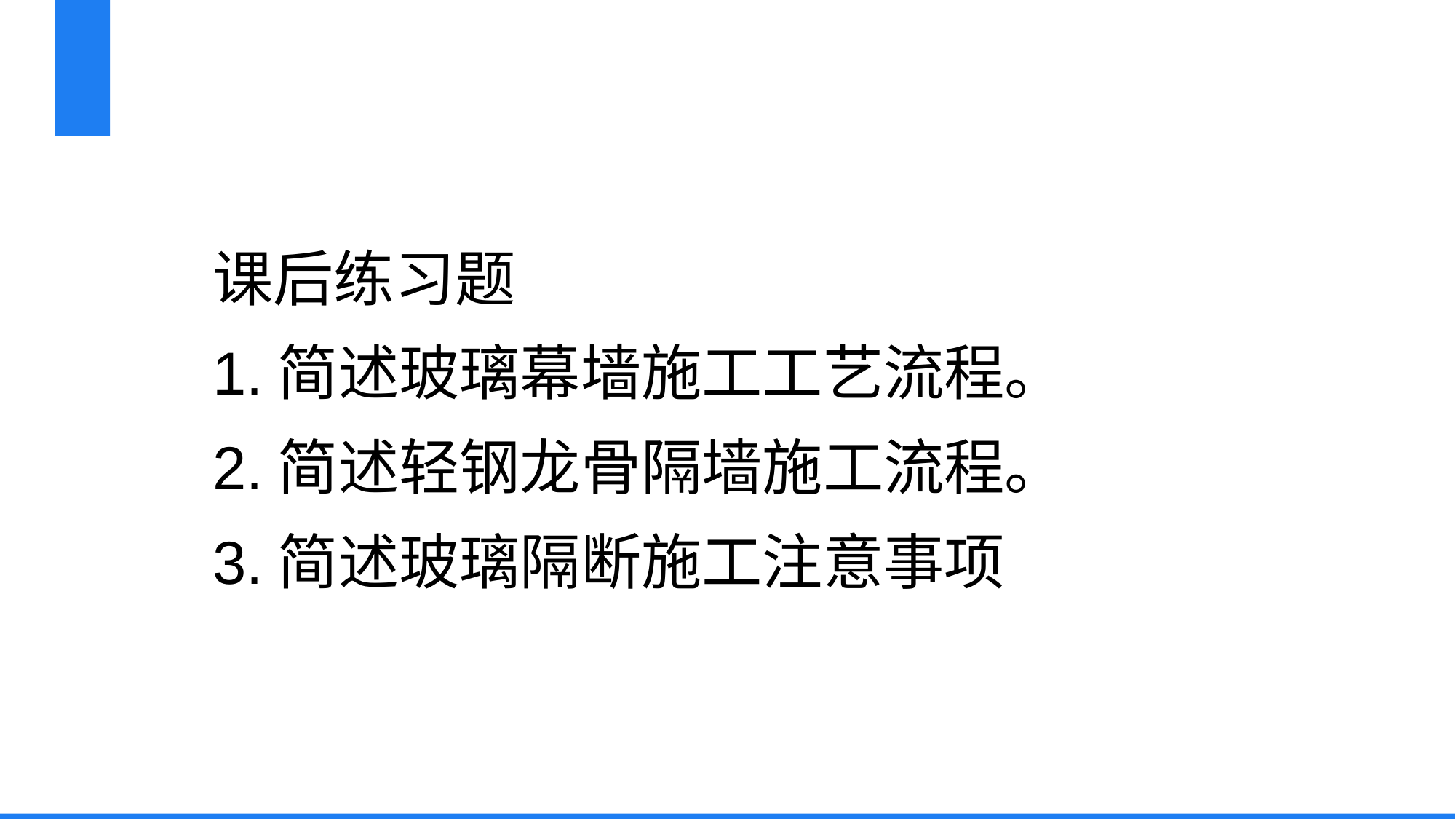

课后练习题
1.简述玻璃幕墙施工工艺流程。
2.简述轻钢龙骨隔墙施工流程。
3.简述玻璃隔断施工注意事项